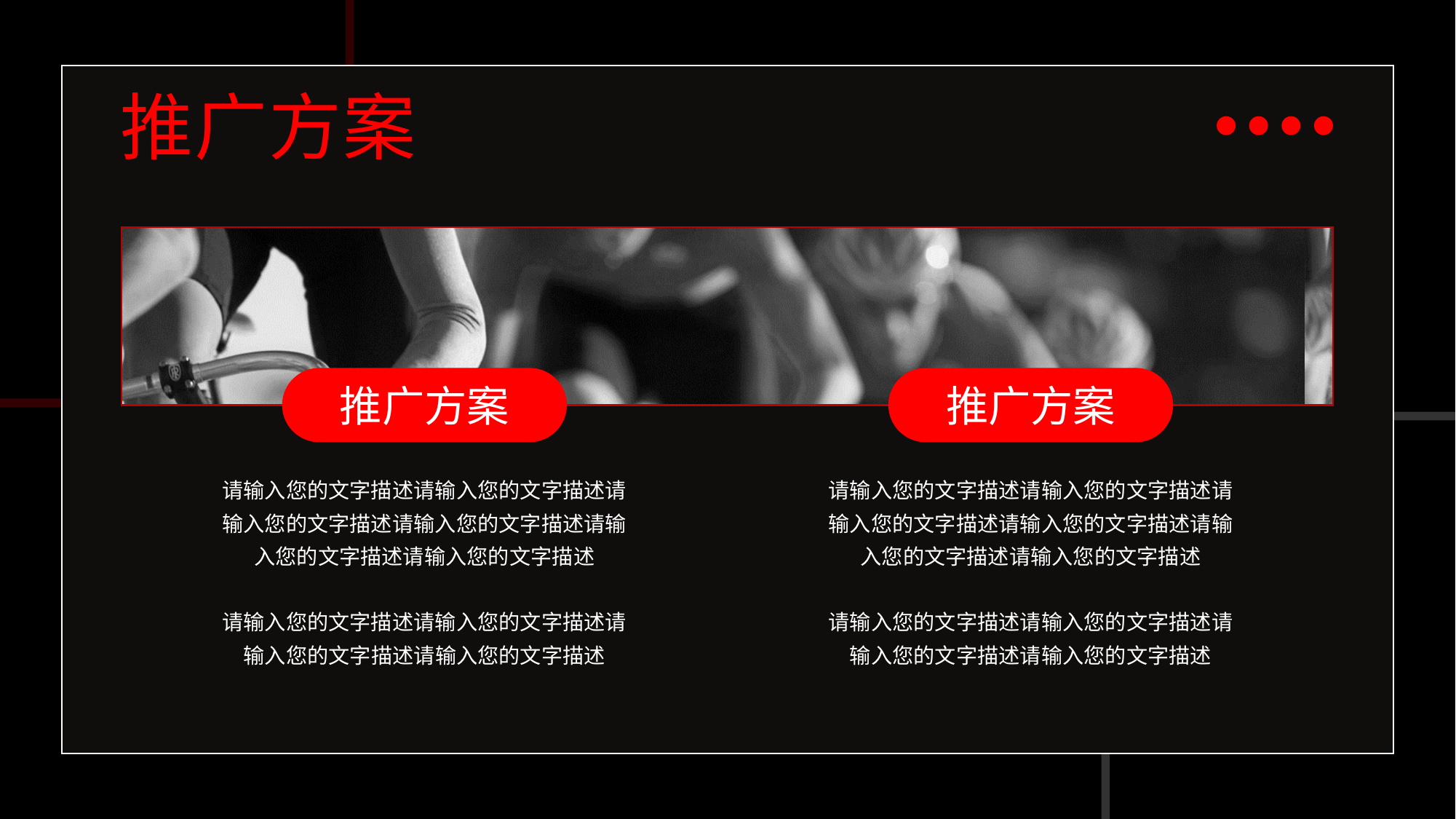

推广方案

推广方案
推广方案
请输入您的文字描述请输入您的文字描述请输入您的文字描述请输入您的文字描述请输入您的文字描述请输入您的文字描述
请输入您的文字描述请输入您的文字描述请输入您的文字描述请输入您的文字描述请输入您的文字描述请输入您的文字描述
请输入您的文字描述请输入您的文字描述请输入您的文字描述请输入您的文字描述
请输入您的文字描述请输入您的文字描述请输入您的文字描述请输入您的文字描述